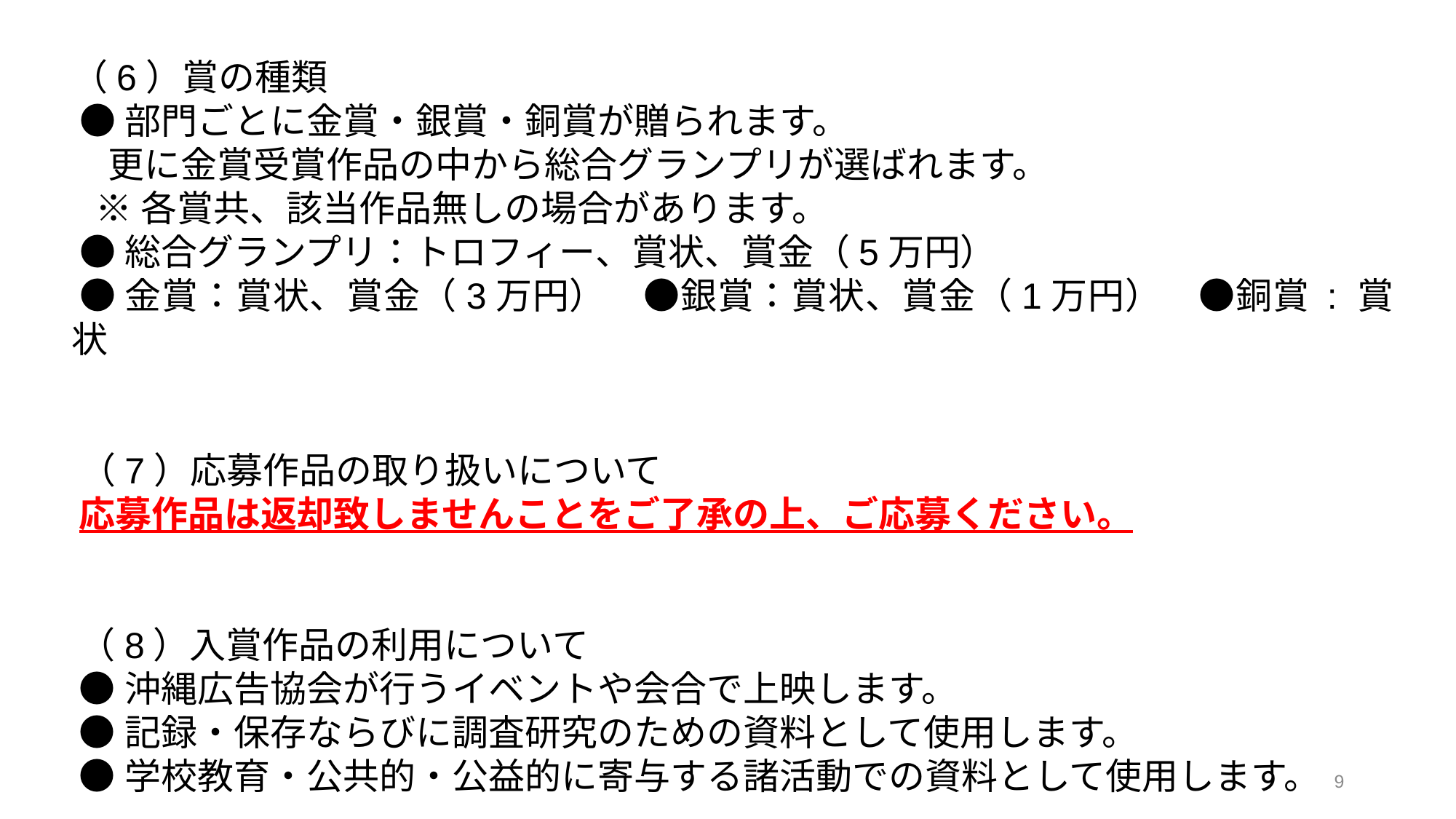

（6）賞の種類
 ●部門ごとに金賞・銀賞・銅賞が贈られます。
　更に金賞受賞作品の中から総合グランプリが選ばれます。
※各賞共、該当作品無しの場合があります。
●総合グランプリ：トロフィー、賞状、賞金（5万円）
●金賞：賞状、賞金（3万円）　●銀賞：賞状、賞金（1万円）　●銅賞 : 賞状

（7）応募作品の取り扱いについて
応募作品は返却致しませんことをご了承の上、ご応募ください。

（8）入賞作品の利用について
●沖縄広告協会が行うイベントや会合で上映します。
●記録・保存ならびに調査研究のための資料として使用します。
●学校教育・公共的・公益的に寄与する諸活動での資料として使用します。
9